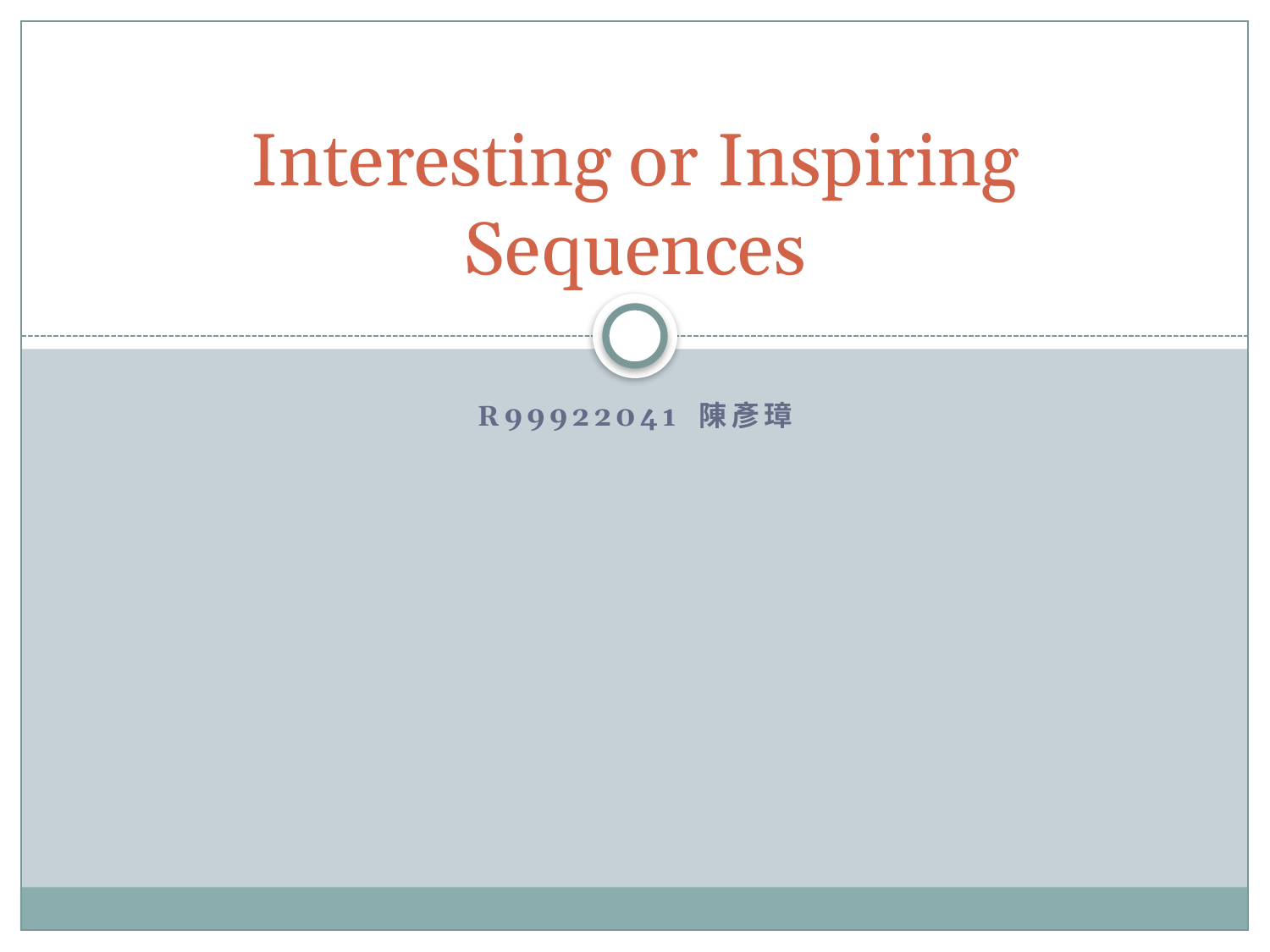

# Interesting or Inspiring Sequences
R99922041 陳彥璋